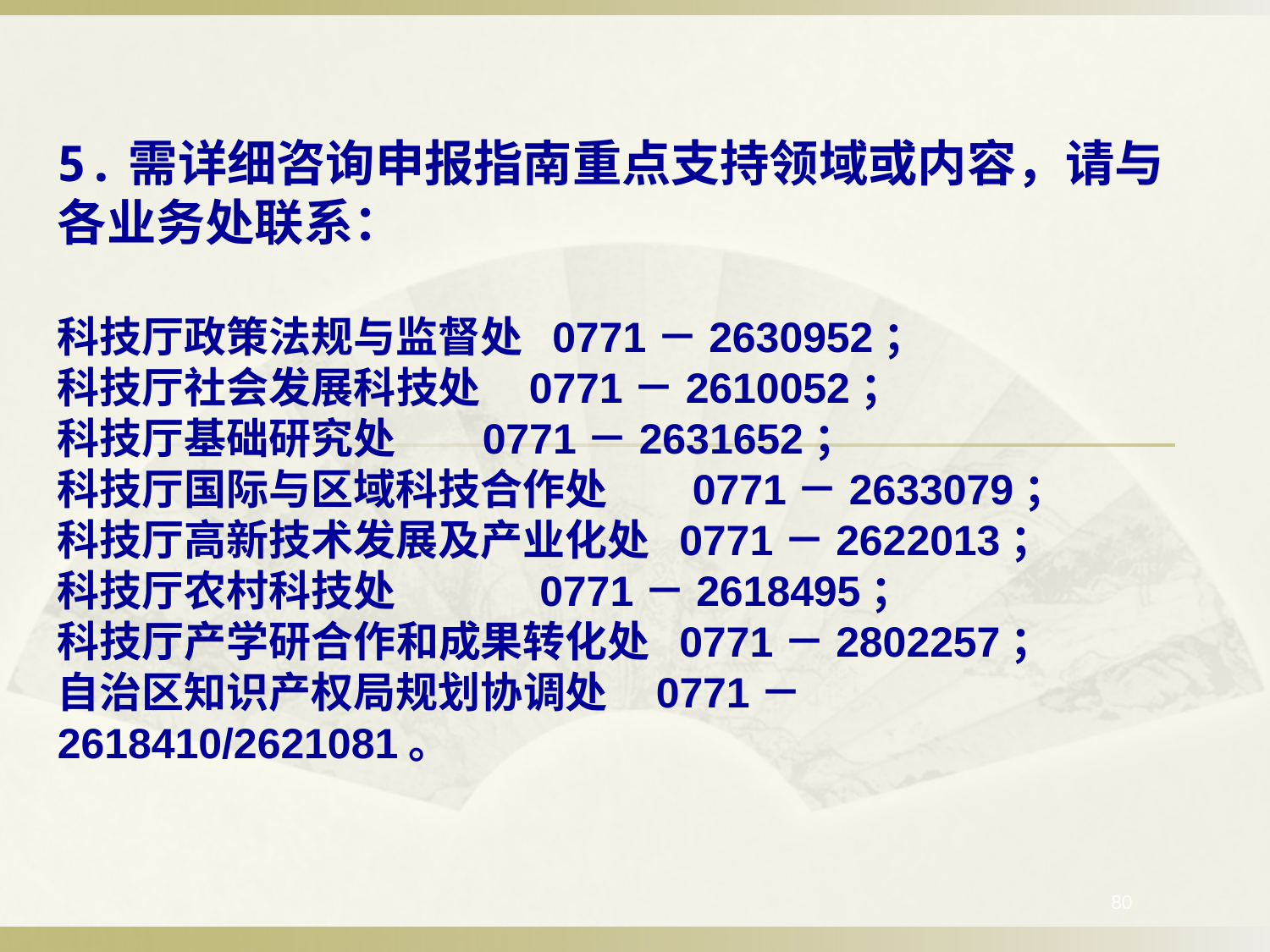

5.需详细咨询申报指南重点支持领域或内容，请与各业务处联系：

科技厅政策法规与监督处  0771－2630952；
科技厅社会发展科技处    0771－2610052；
科技厅基础研究处        0771－2631652；
科技厅国际与区域科技合作处 	0771－2633079；
科技厅高新技术发展及产业化处  0771－2622013；
科技厅农村科技处              0771－2618495；
科技厅产学研合作和成果转化处  0771－2802257；
自治区知识产权局规划协调处    0771－2618410/2621081。

80